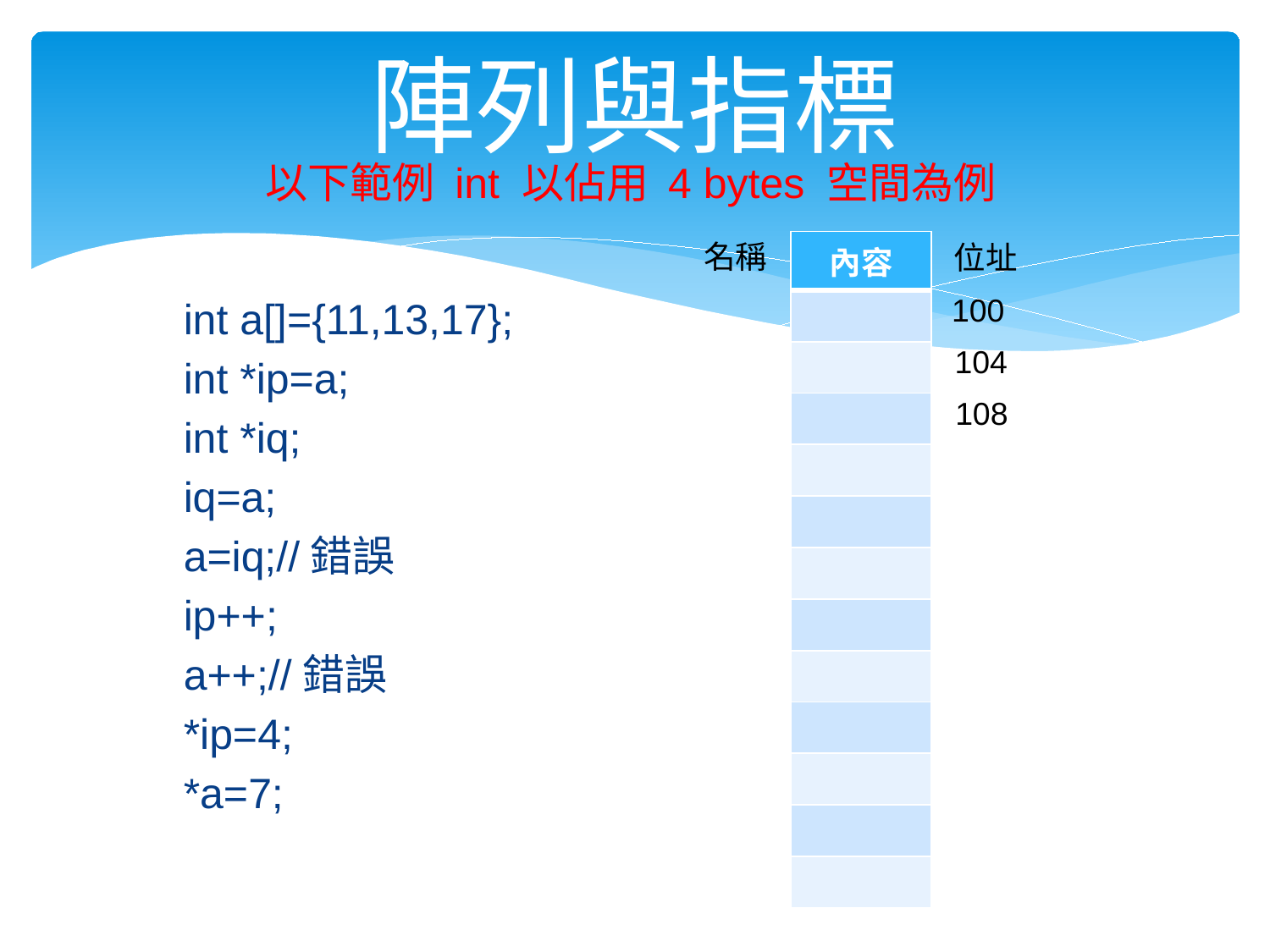

# 陣列與指標
以下範例 int 以佔用 4 bytes 空間為例
名稱
| 內容 |
| --- |
|  |
|  |
|  |
|  |
|  |
|  |
|  |
|  |
|  |
|  |
|  |
|  |
位址
100
int a[]={11,13,17};
int *ip=a;
int *iq;
iq=a;
a=iq;//錯誤
ip++;
a++;//錯誤
*ip=4;
*a=7;
104
108